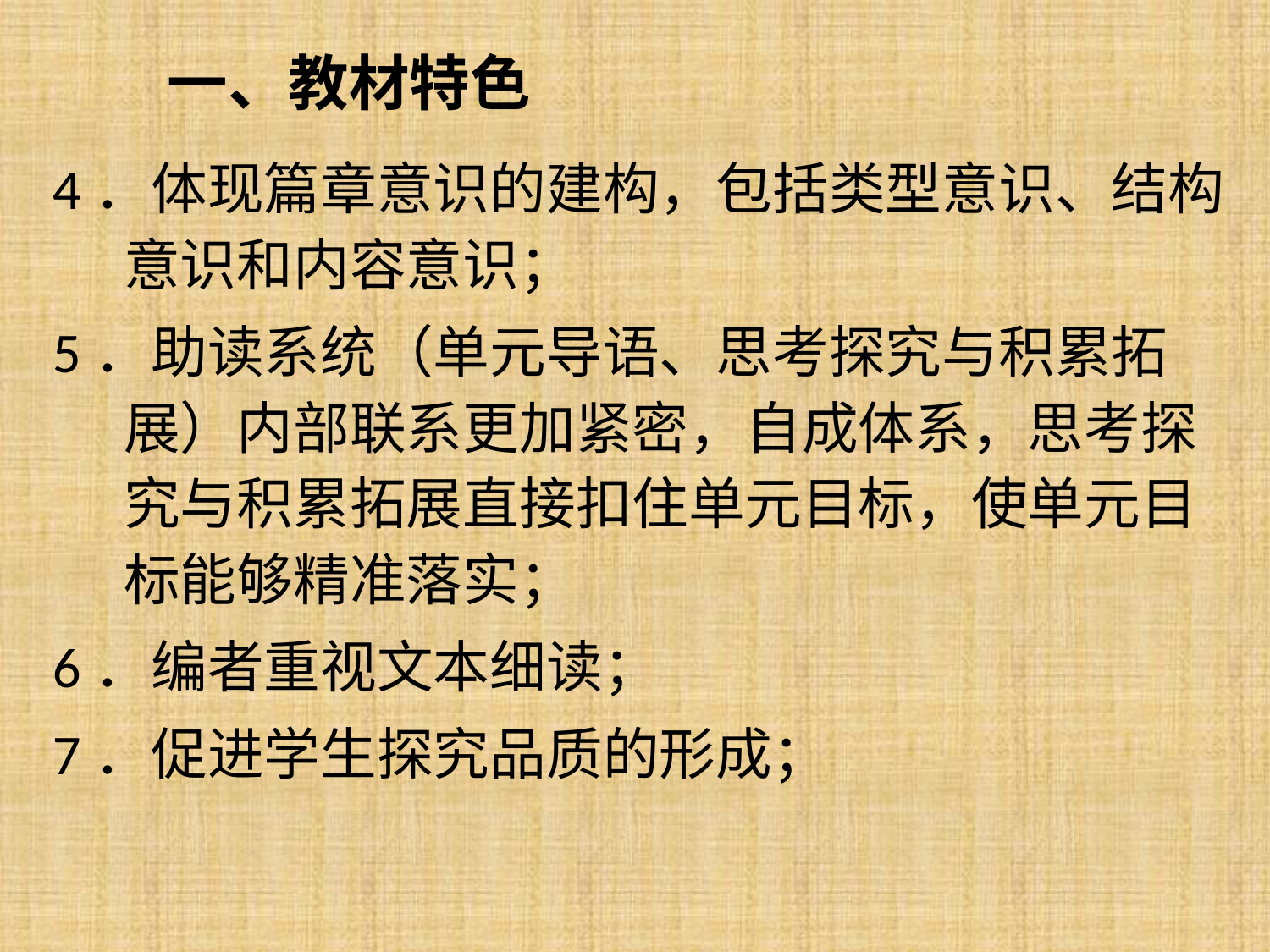

# 一、教材特色
4．体现篇章意识的建构，包括类型意识、结构意识和内容意识；
5．助读系统（单元导语、思考探究与积累拓展）内部联系更加紧密，自成体系，思考探究与积累拓展直接扣住单元目标，使单元目标能够精准落实；
6．编者重视文本细读；
7．促进学生探究品质的形成；